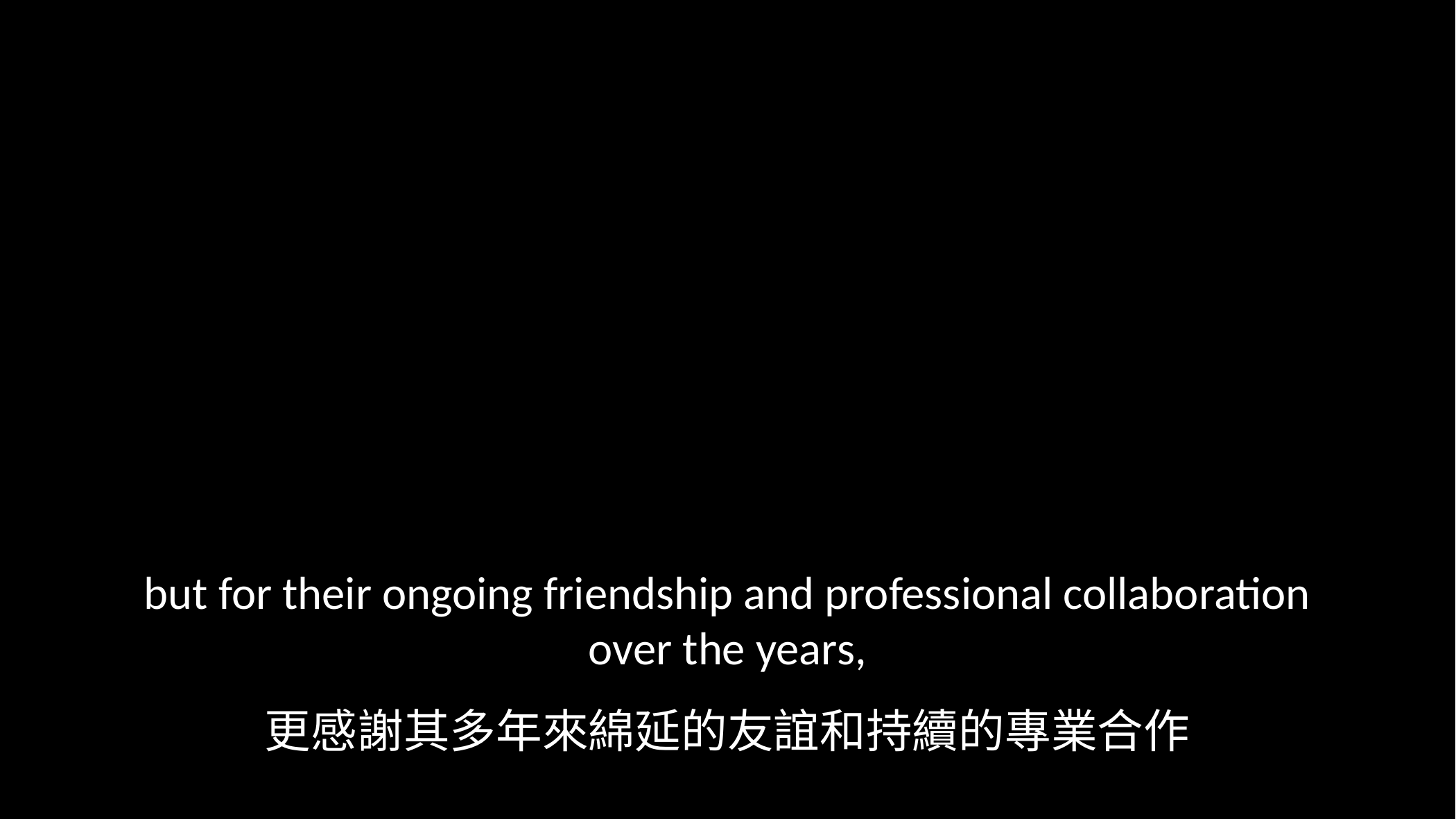

but for their ongoing friendship and professional collaboration over the years,

更感謝其多年來綿延的友誼和持續的專業合作